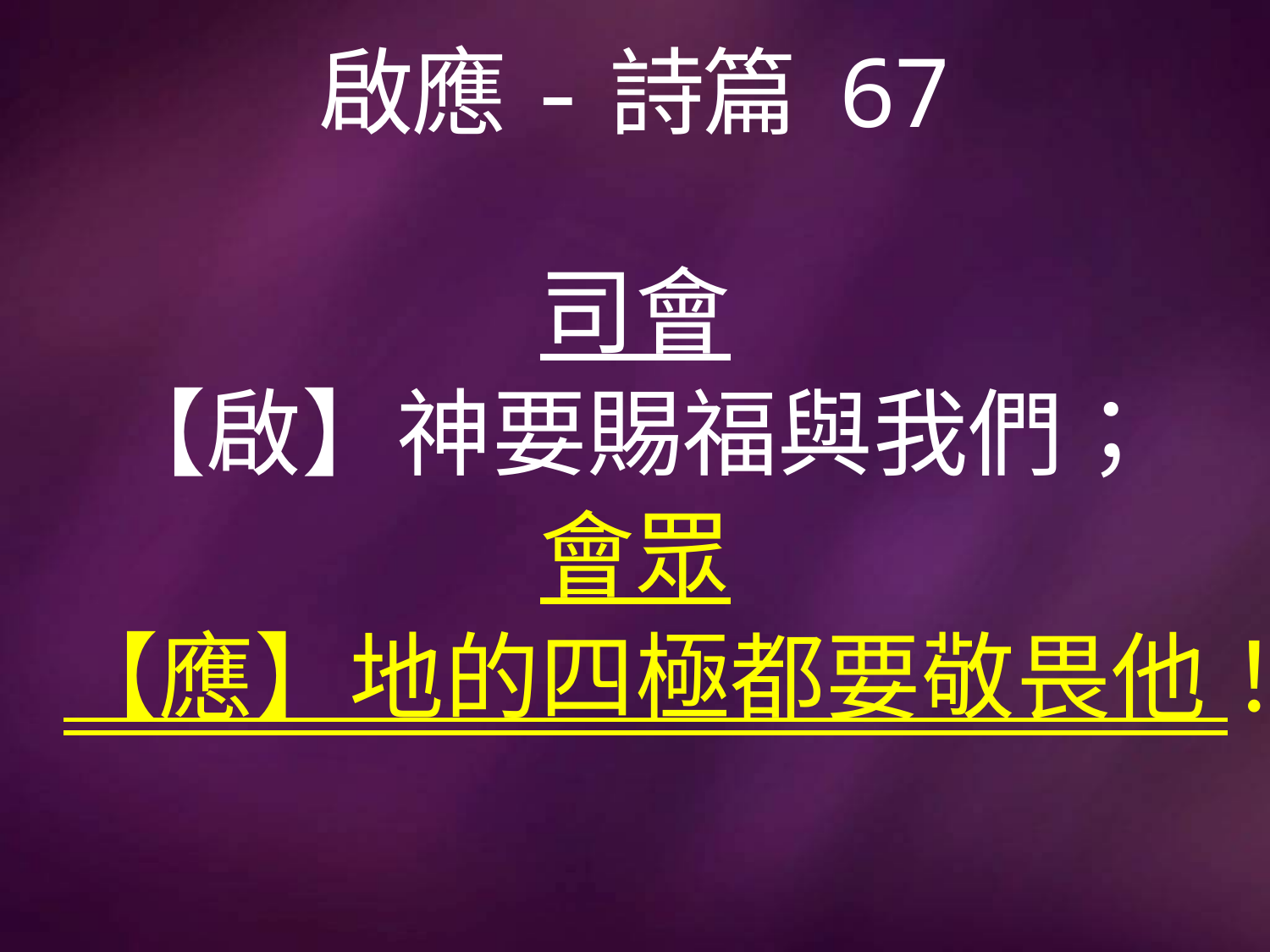

# 啟應-詩篇 67
司會
【啟】神要賜福與我們；
會眾
【應】地的四極都要敬畏他！